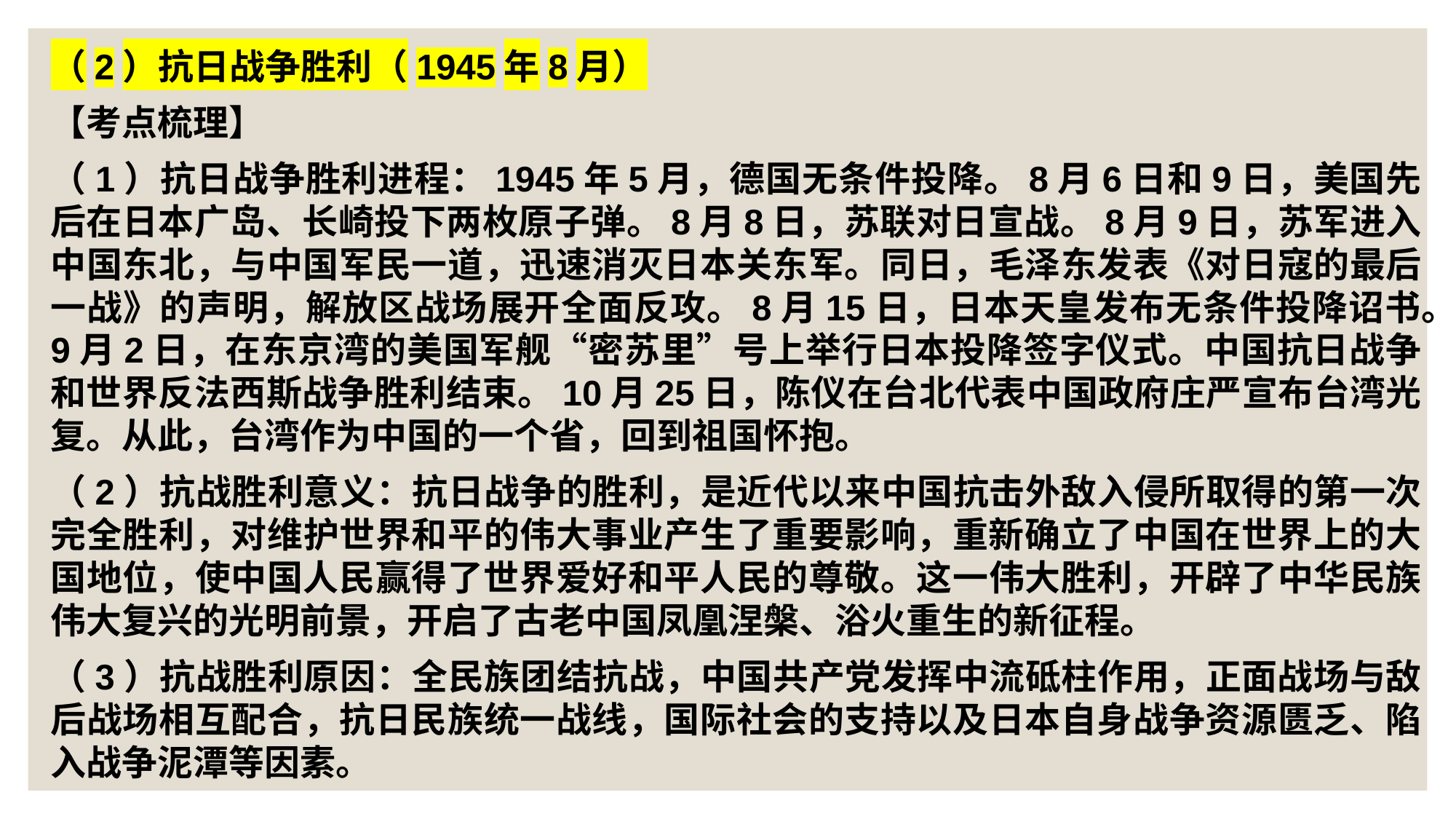

（2）抗日战争胜利（1945年8月）
【考点梳理】
（1）抗日战争胜利进程：1945年5月，德国无条件投降。8月6日和9日，美国先后在日本广岛、长崎投下两枚原子弹。8月8日，苏联对日宣战。8月9日，苏军进入中国东北，与中国军民一道，迅速消灭日本关东军。同日，毛泽东发表《对日寇的最后一战》的声明，解放区战场展开全面反攻。8月15日，日本天皇发布无条件投降诏书。9月2日，在东京湾的美国军舰“密苏里”号上举行日本投降签字仪式。中国抗日战争和世界反法西斯战争胜利结束。10月25日，陈仪在台北代表中国政府庄严宣布台湾光复。从此，台湾作为中国的一个省，回到祖国怀抱。
（2）抗战胜利意义：抗日战争的胜利，是近代以来中国抗击外敌入侵所取得的第一次完全胜利，对维护世界和平的伟大事业产生了重要影响，重新确立了中国在世界上的大国地位，使中国人民赢得了世界爱好和平人民的尊敬。这一伟大胜利，开辟了中华民族伟大复兴的光明前景，开启了古老中国凤凰涅槃、浴火重生的新征程。
（3）抗战胜利原因：全民族团结抗战，中国共产党发挥中流砥柱作用，正面战场与敌后战场相互配合，抗日民族统一战线，国际社会的支持以及日本自身战争资源匮乏、陷入战争泥潭等因素。